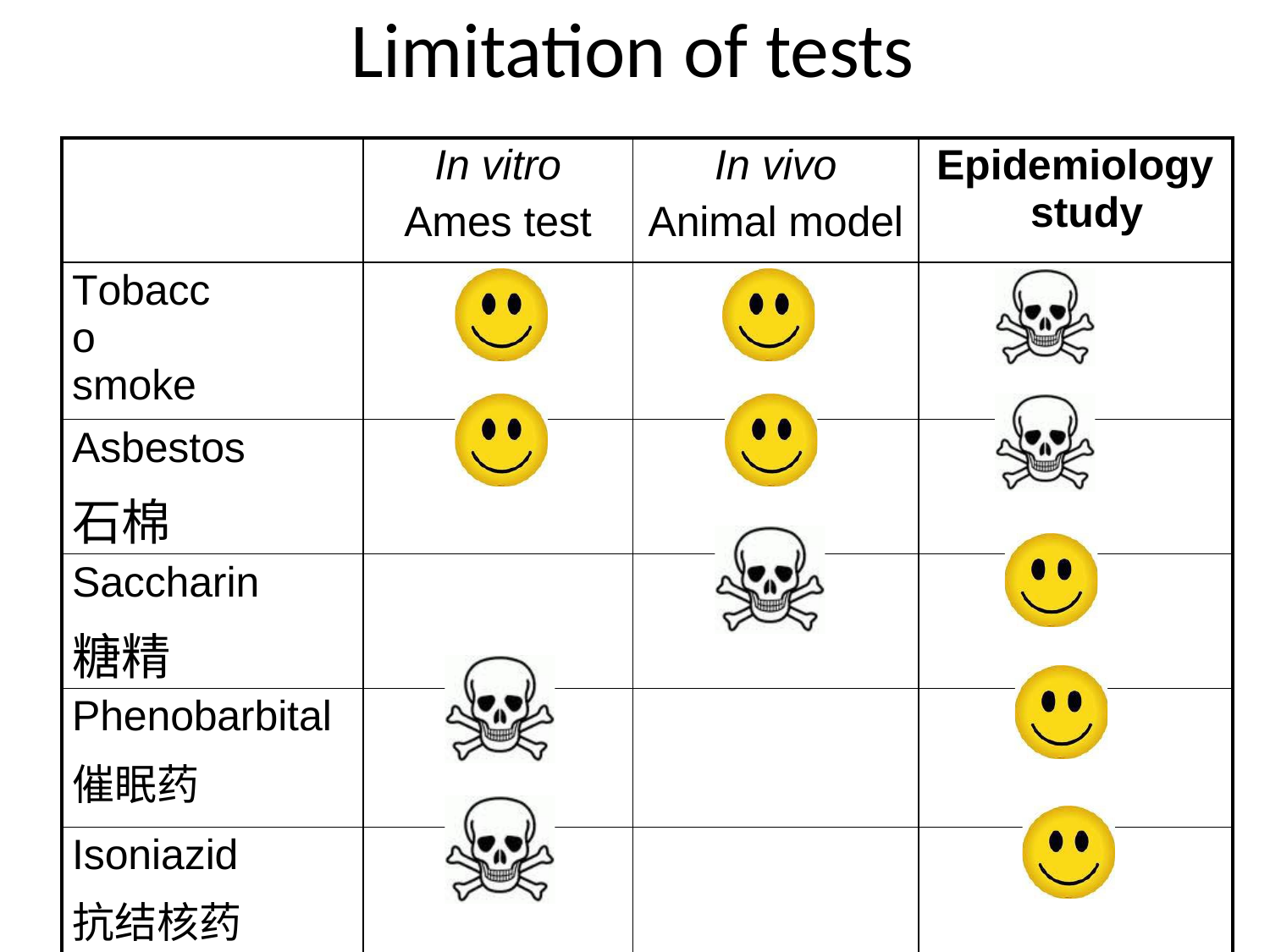

# Limitation of tests
|  | In vitro Ames test | In vivo Animal model | Epidemiology study |
| --- | --- | --- | --- |
| Tobacco smoke |  |  |  |
| Asbestos 石棉 |  |  |  |
| Saccharin 糖精 |  |  |  |
| Phenobarbital 催眠药 |  |  |  |
| Isoniazid 抗结核药 |  |  |  |